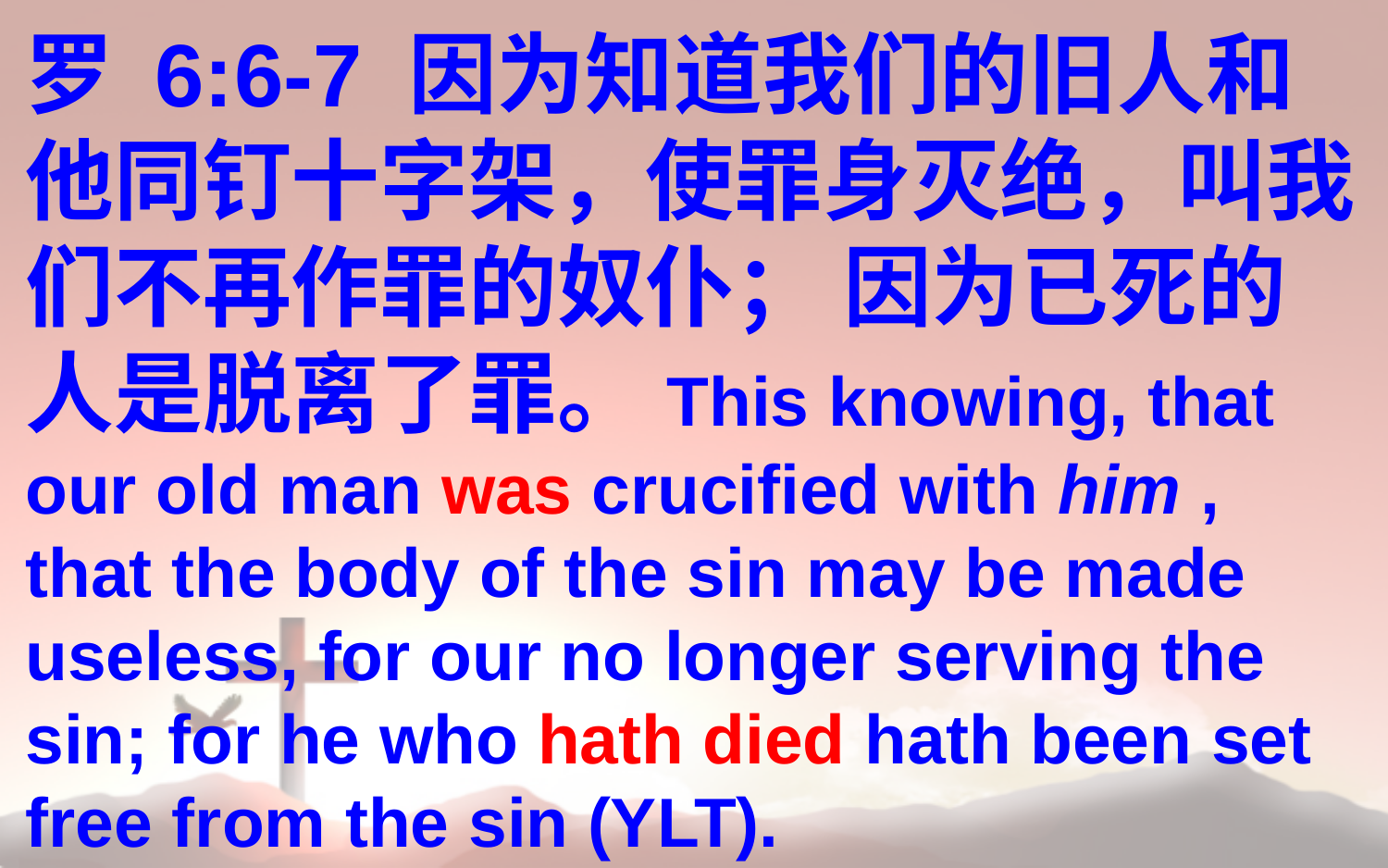

罗 6:6-7 因为知道我们的旧人和他同钉十字架，使罪身灭绝，叫我们不再作罪的奴仆； 因为已死的人是脱离了罪。This knowing, that our old man was crucified with him , that the body of the sin may be made useless, for our no longer serving the sin; for he who hath died hath been set free from the sin (YLT).